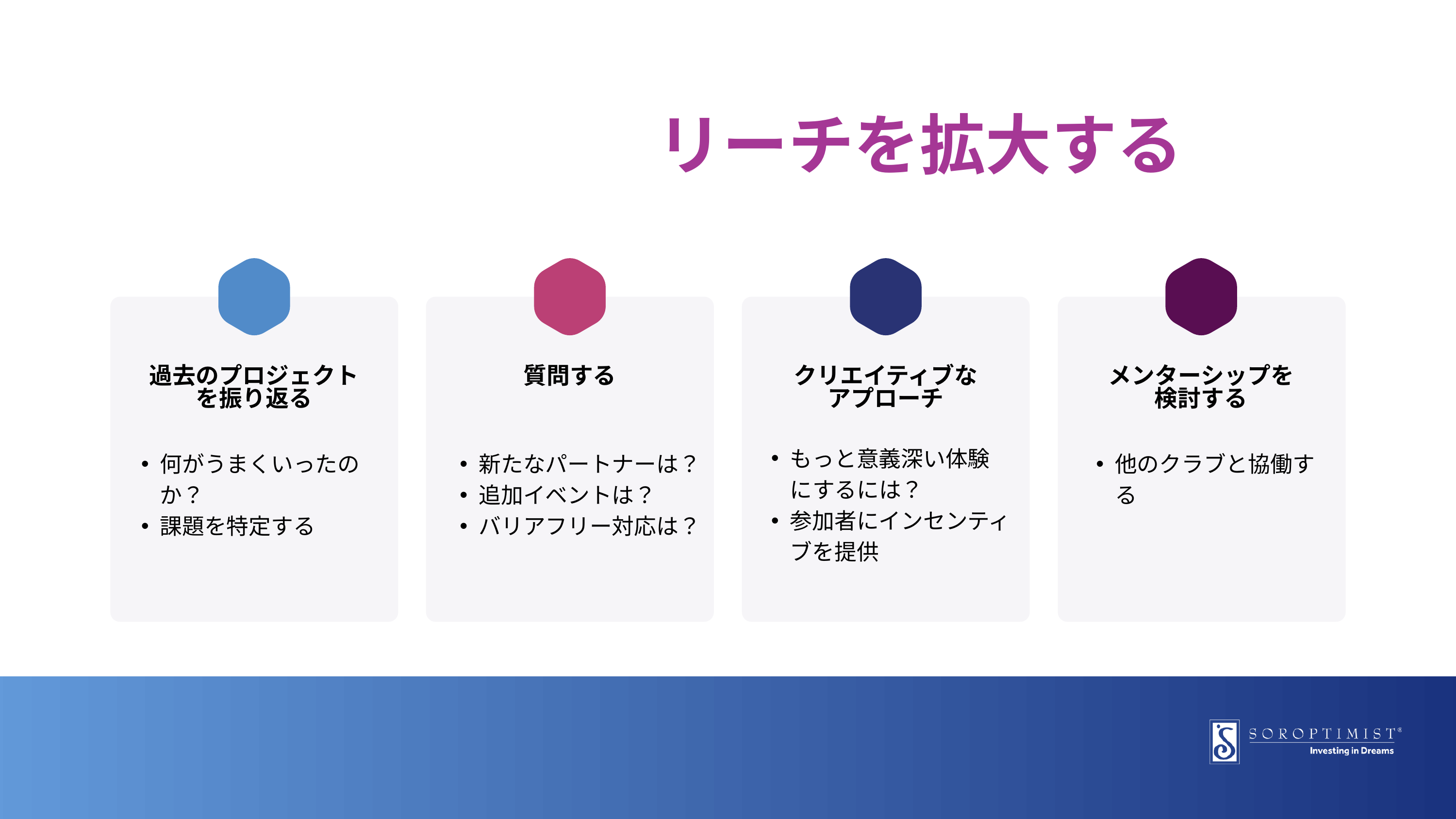

リーチを拡大する

過去のプロジェクトを振り返る
質問する
クリエイティブな
アプローチ
メンターシップを
検討する
もっと意義深い体験にするには？
参加者にインセンティブを提供
何がうまくいったのか？
課題を特定する
新たなパートナーは？
追加イベントは？
バリアフリー対応は？
他のクラブと協働する